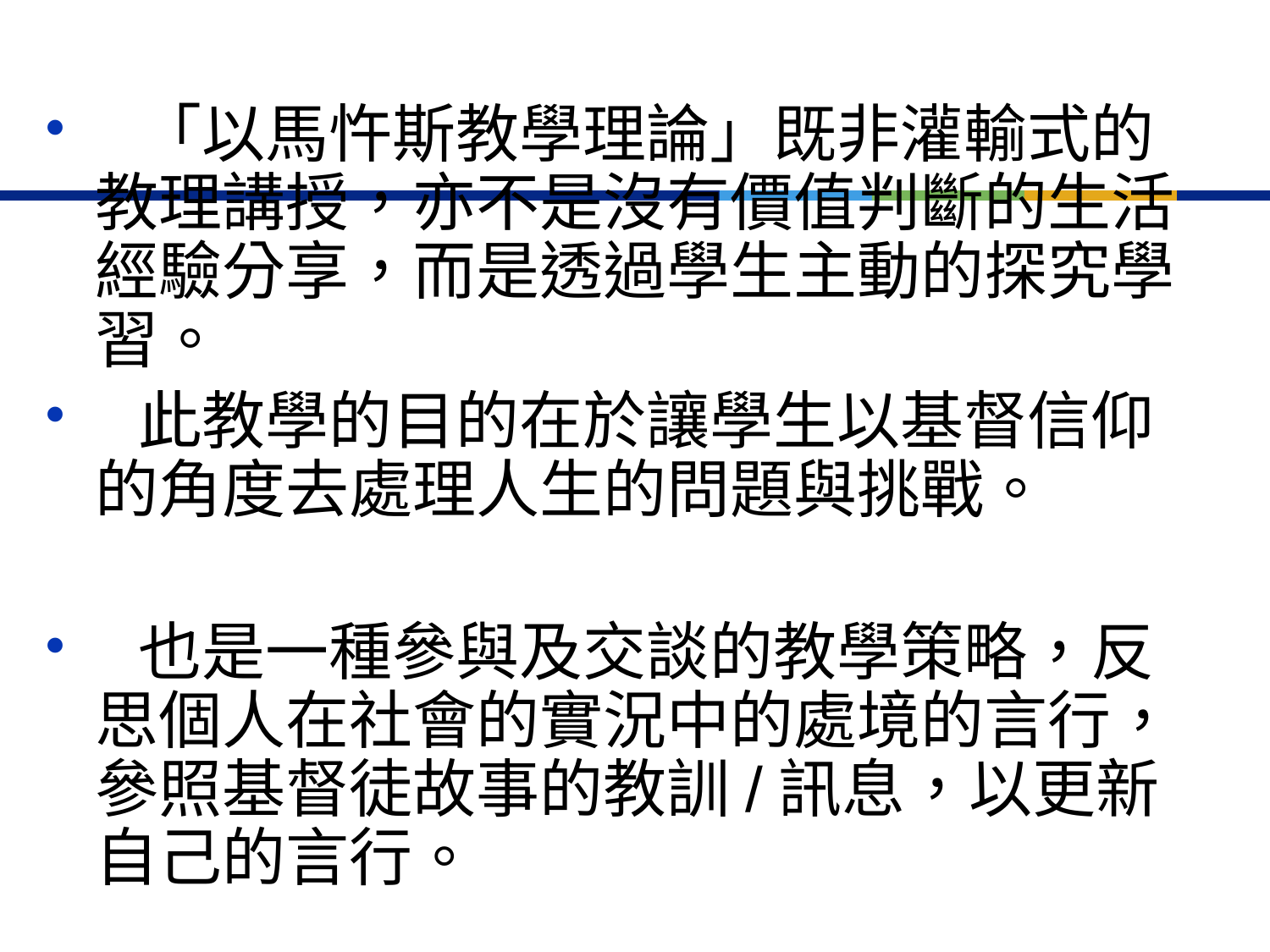

「以馬忤斯教學理論」既非灌輸式的教理講授，亦不是沒有價值判斷的生活經驗分享，而是透過學生主動的探究學習。
  此教學的目的在於讓學生以基督信仰的角度去處理人生的問題與挑戰。

  也是一種參與及交談的教學策略，反思個人在社會的實況中的處境的言行，參照基督徒故事的教訓/訊息，以更新自己的言行。